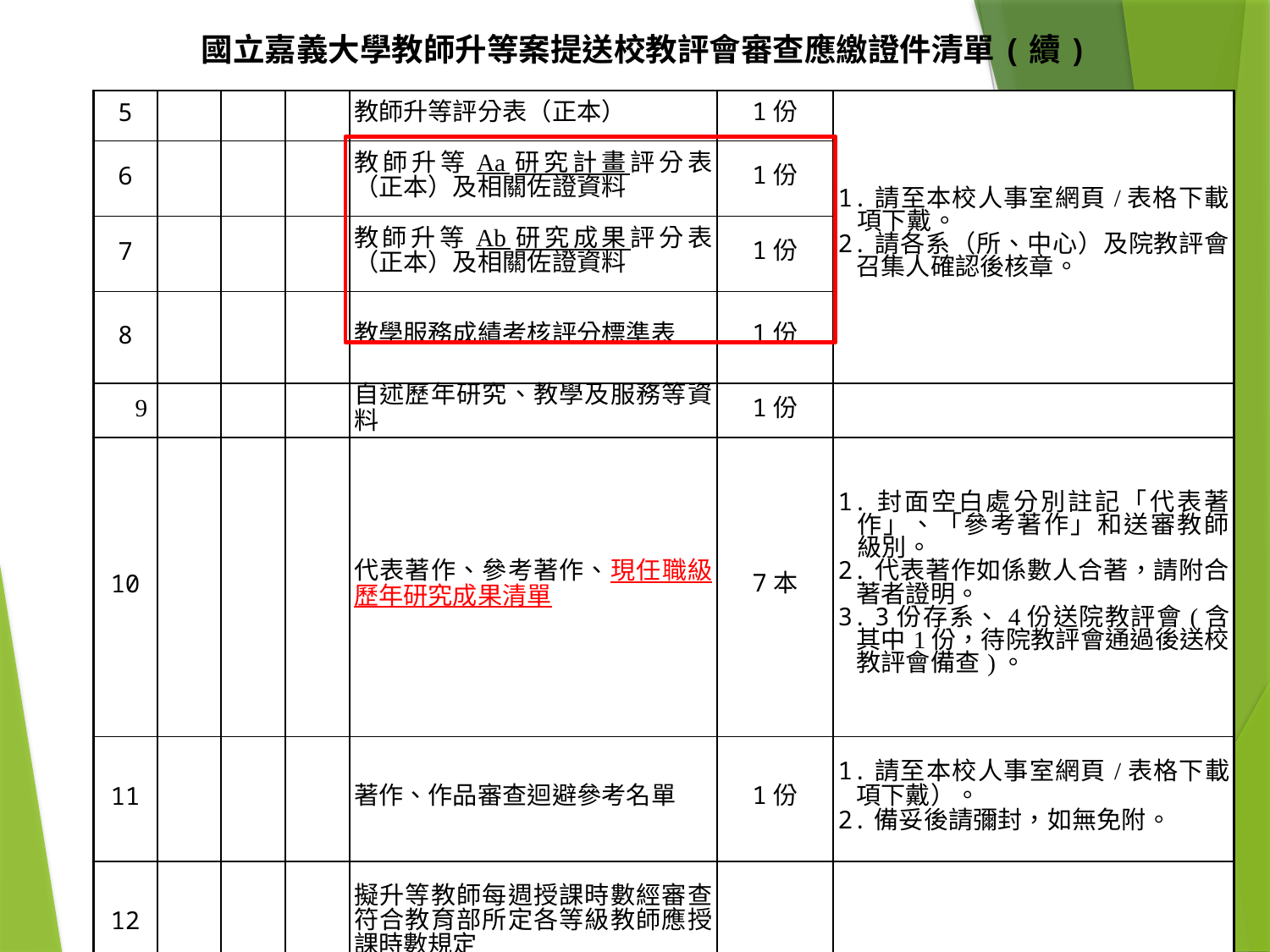

國立嘉義大學教師升等案提送校教評會審查應繳證件清單(續)
| 5 |  |  |  | 教師升等評分表（正本） | 1份 | 1.請至本校人事室網頁/表格下載項下戴。 2.請各系（所、中心）及院教評會召集人確認後核章。 |
| --- | --- | --- | --- | --- | --- | --- |
| 6 |  |  |  | 教師升等Aa研究計畫評分表（正本）及相關佐證資料 | 1份 |  |
| 7 |  |  |  | 教師升等Ab研究成果評分表（正本）及相關佐證資料 | 1份 |  |
| 8 |  |  |  | 教學服務成績考核評分標準表 | 1份 |  |
| 9 |  |  |  | 自述歷年研究、教學及服務等資料 | 1份 |  |
| 10 |  |  |  | 代表著作、參考著作、現任職級歷年研究成果清單 | 7本 | 1.封面空白處分別註記「代表著作」、「參考著作」和送審教師級別。 2.代表著作如係數人合著，請附合著者證明。 3. 3份存系、4份送院教評會(含其中1份，待院教評會通過後送校教評會備查)。 |
| 11 |  |  |  | 著作、作品審查迴避參考名單 | 1份 | 1.請至本校人事室網頁/表格下載項下戴）。 2.備妥後請彌封，如無免附。 |
| 12 |  |  |  | 擬升等教師每週授課時數經審查符合教育部所定各等級教師應授課時數規定 |  |  |